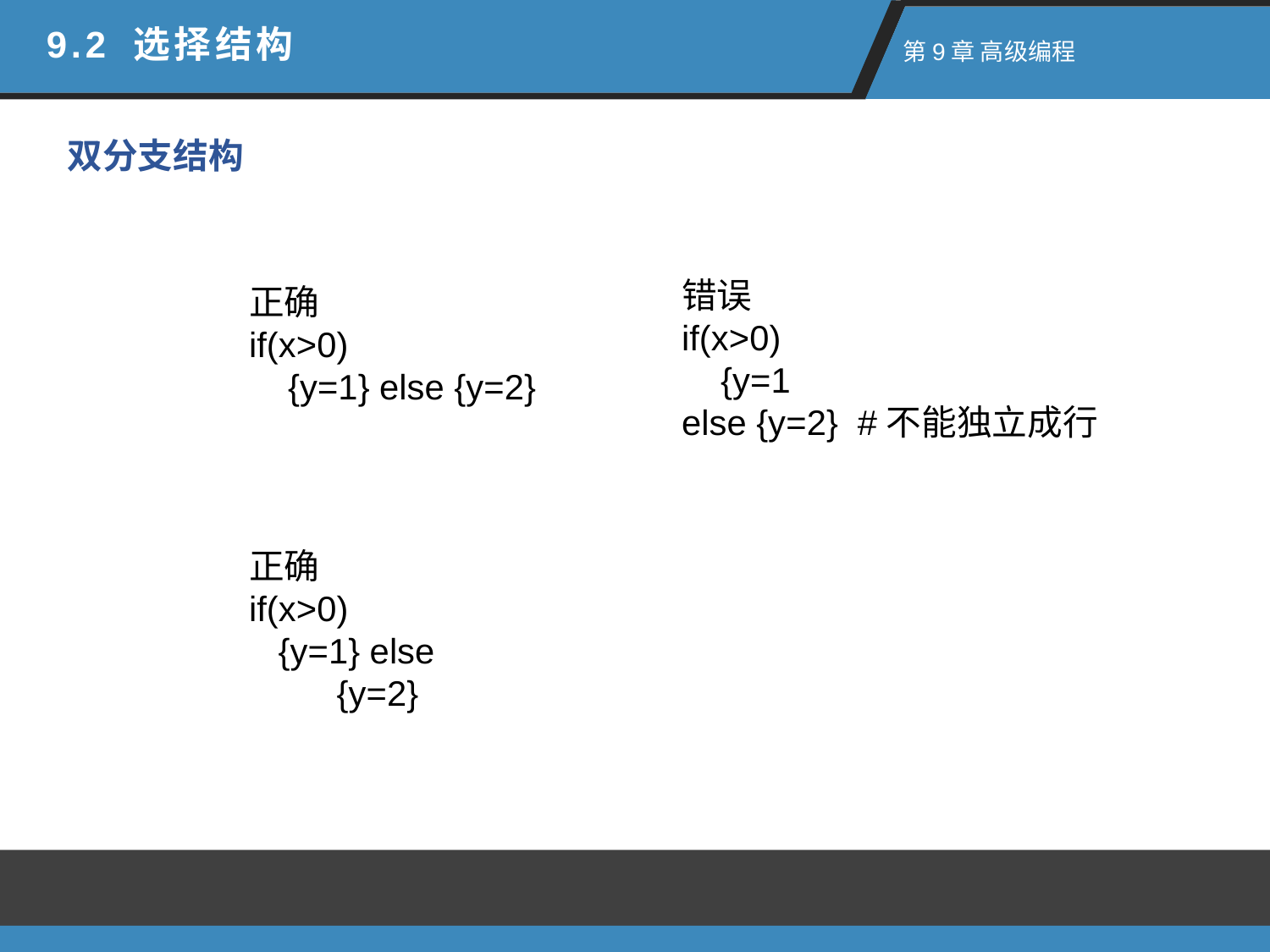

9.2 选择结构
  第9章 高级编程
双分支结构
错误
if(x>0)
    {y=1
else {y=2}  #不能独立成行
正确
if(x>0)
    {y=1} else {y=2}
正确
if(x>0)
   {y=1} else
         {y=2}